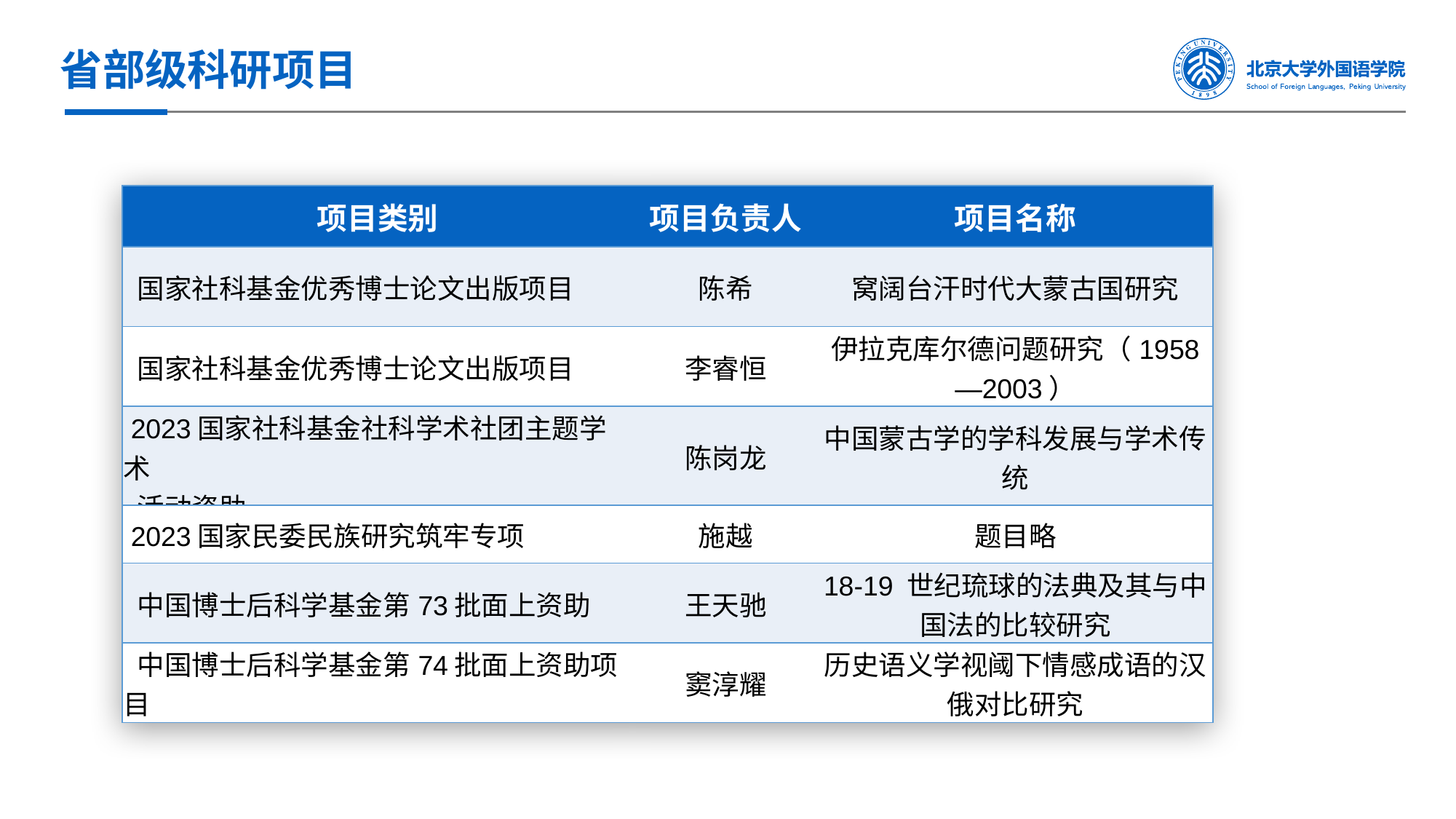

省部级科研项目

| 项目类别 | 项目负责人 | 项目名称 |
| --- | --- | --- |
| 国家社科基金优秀博士论文出版项目 | 陈希 | 窝阔台汗时代大蒙古国研究 |
| 国家社科基金优秀博士论文出版项目 | 李睿恒 | 伊拉克库尔德问题研究（1958—2003） |
| 2023国家社科基金社科学术社团主题学术 活动资助 | 陈岗龙 | 中国蒙古学的学科发展与学术传统 |
| 2023国家民委民族研究筑牢专项 | 施越 | 题目略 |
| 中国博士后科学基金第73批面上资助 | 王天驰 | 18-19 世纪琉球的法典及其与中国法的比较研究 |
| 中国博士后科学基金第74批面上资助项目 | 窦淳耀 | 历史语义学视阈下情感成语的汉俄对比研究 |